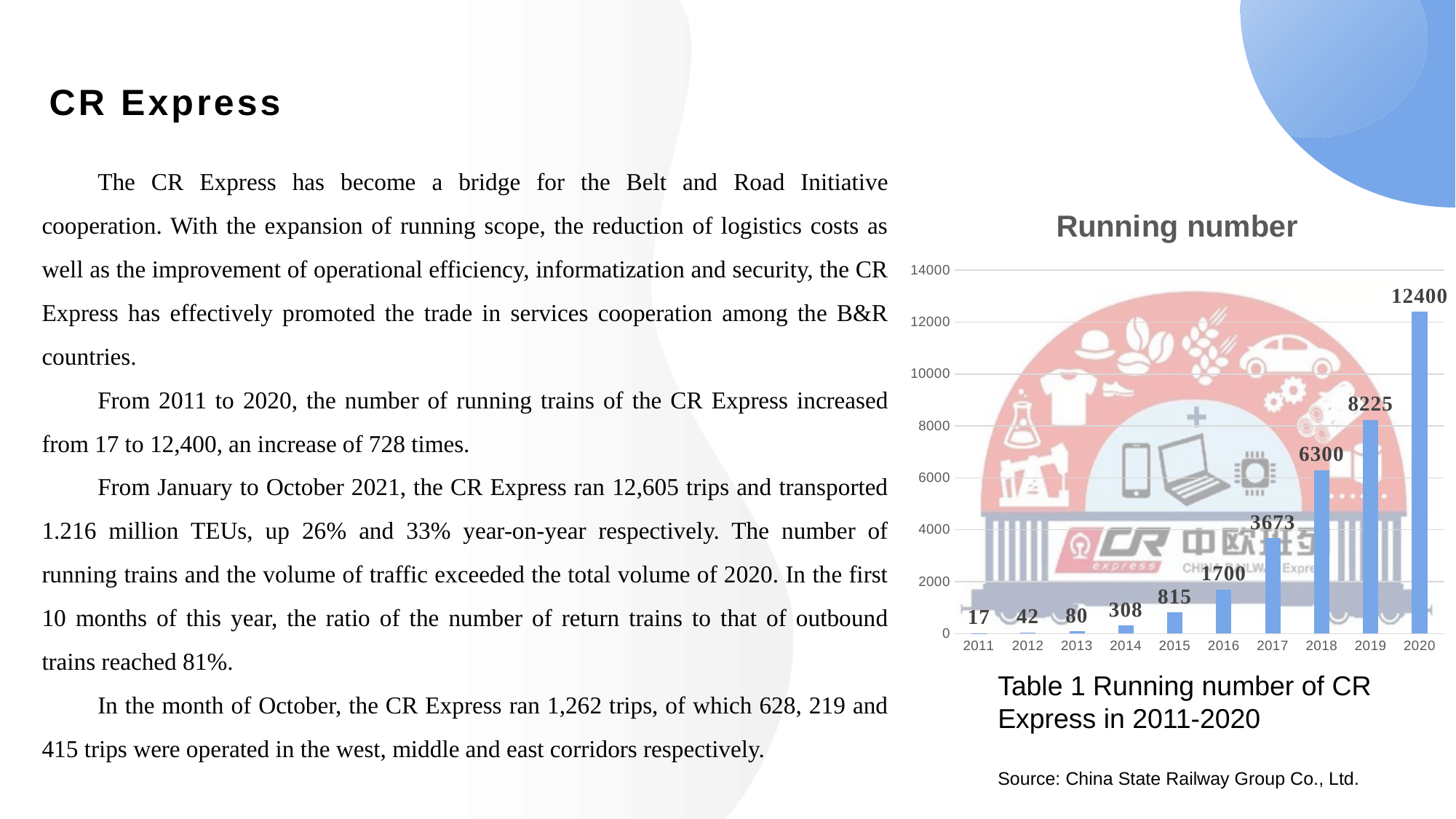

# CR Express
The CR Express has become a bridge for the Belt and Road Initiative cooperation. With the expansion of running scope, the reduction of logistics costs as well as the improvement of operational efficiency, informatization and security, the CR Express has effectively promoted the trade in services cooperation among the B&R countries.
From 2011 to 2020, the number of running trains of the CR Express increased from 17 to 12,400, an increase of 728 times.
From January to October 2021, the CR Express ran 12,605 trips and transported 1.216 million TEUs, up 26% and 33% year-on-year respectively. The number of running trains and the volume of traffic exceeded the total volume of 2020. In the first 10 months of this year, the ratio of the number of return trains to that of outbound trains reached 81%.
In the month of October, the CR Express ran 1,262 trips, of which 628, 219 and 415 trips were operated in the west, middle and east corridors respectively.

### Chart: Running number

| Category | 开行数量 |
|---|---|
| 2011 | 17.0 |
| 2012 | 42.0 |
| 2013 | 80.0 |
| 2014 | 308.0 |
| 2015 | 815.0 |
| 2016 | 1700.0 |
| 2017 | 3673.0 |
| 2018 | 6300.0 |
| 2019 | 8225.0 |
| 2020 | 12400.0 |
Table 1 Running number of CR Express in 2011-2020

Source: China State Railway Group Co., Ltd.